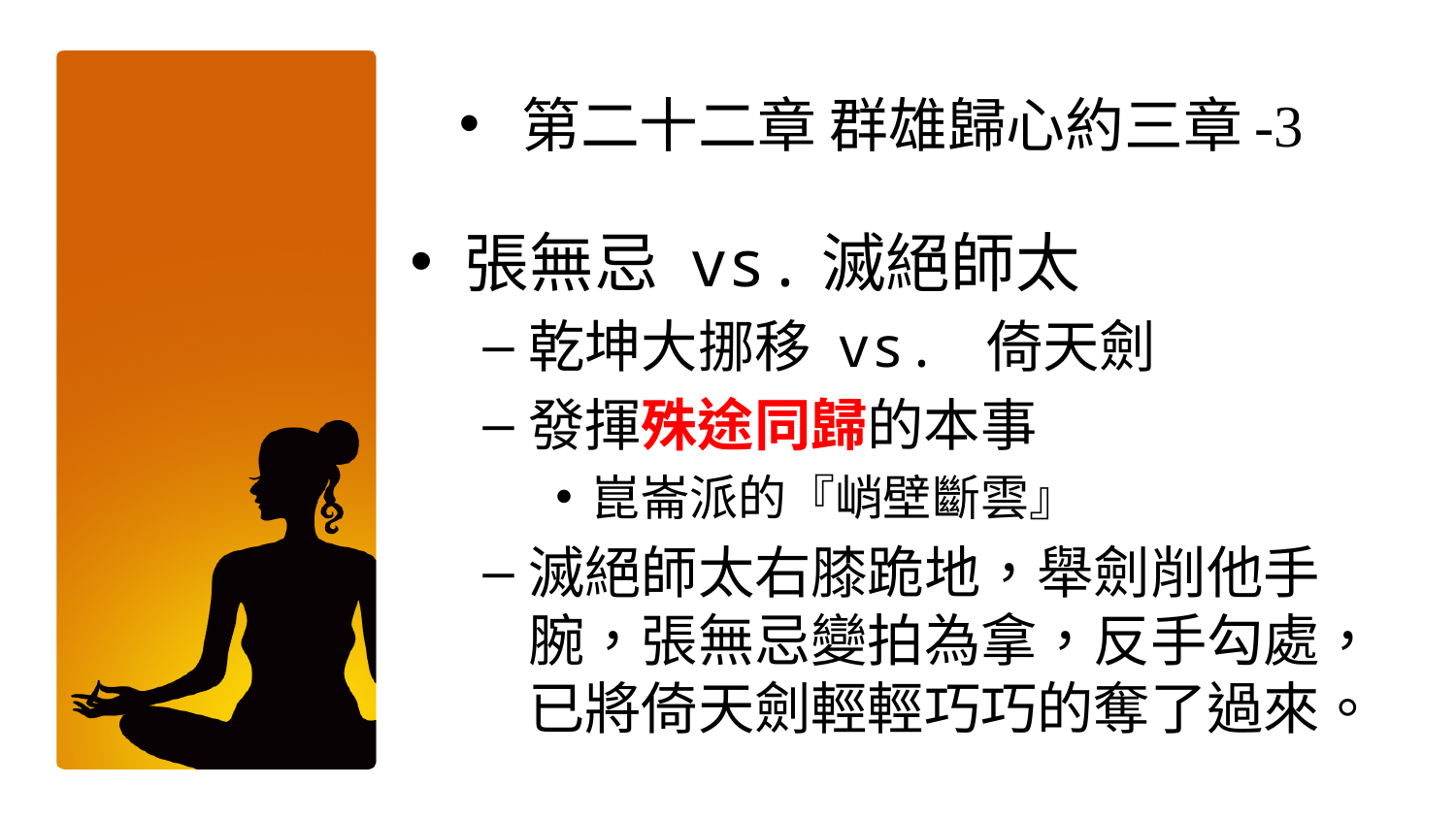

第二十二章 群雄歸心約三章-3
張無忌 vs.滅絕師太
乾坤大挪移 vs. 倚天劍
發揮殊途同歸的本事
崑崙派的『峭壁斷雲』
滅絕師太右膝跪地，舉劍削他手腕，張無忌變拍為拿，反手勾處，已將倚天劍輕輕巧巧的奪了過來。